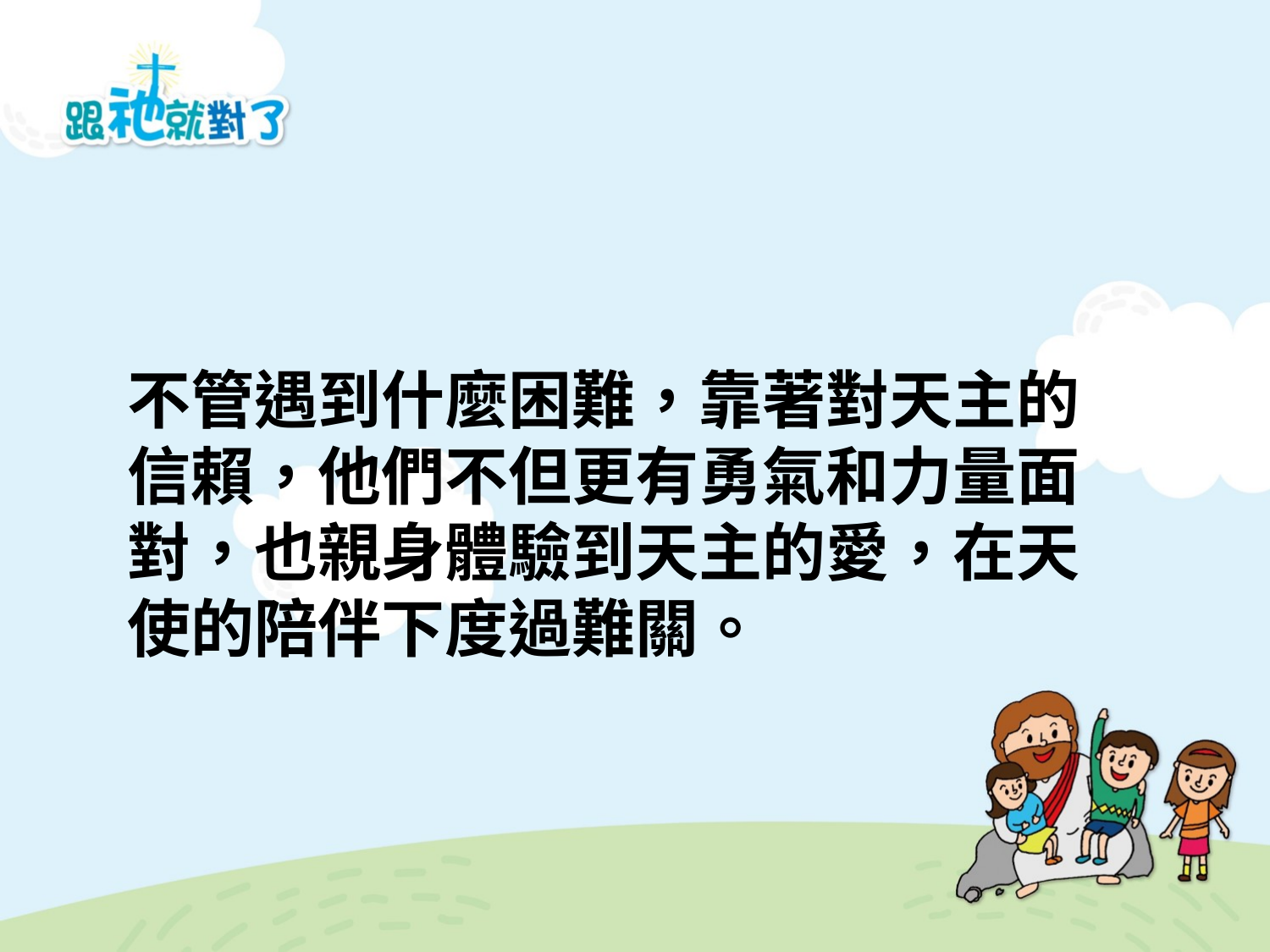

不管遇到什麼困難，靠著對天主的信賴，他們不但更有勇氣和力量面對，也親身體驗到天主的愛，在天使的陪伴下度過難關。